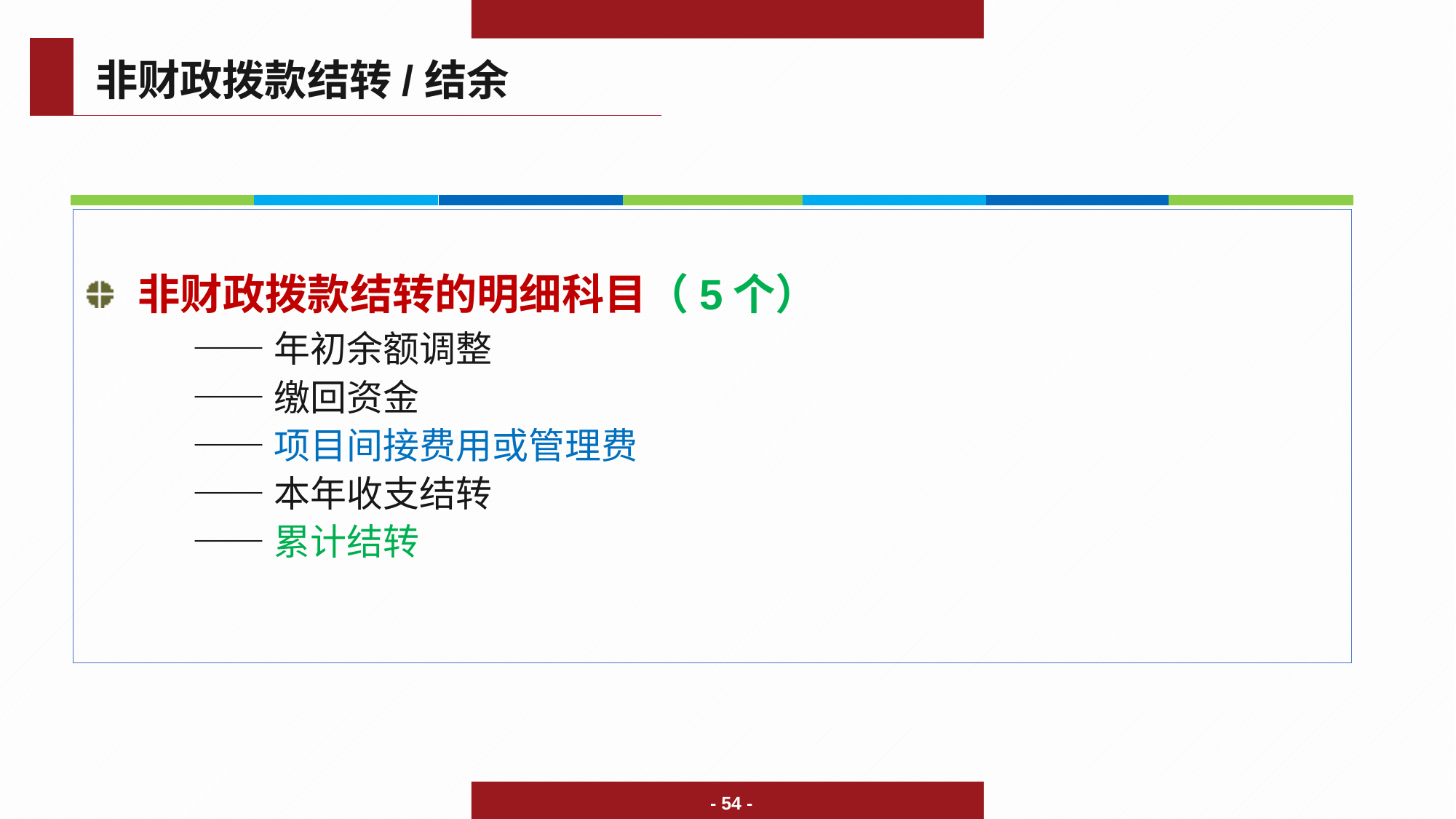

非财政拨款结转/结余

非财政拨款结转的明细科目（5个）
	——年初余额调整
	——缴回资金
	——项目间接费用或管理费
	——本年收支结转
	——累计结转

- 54 -